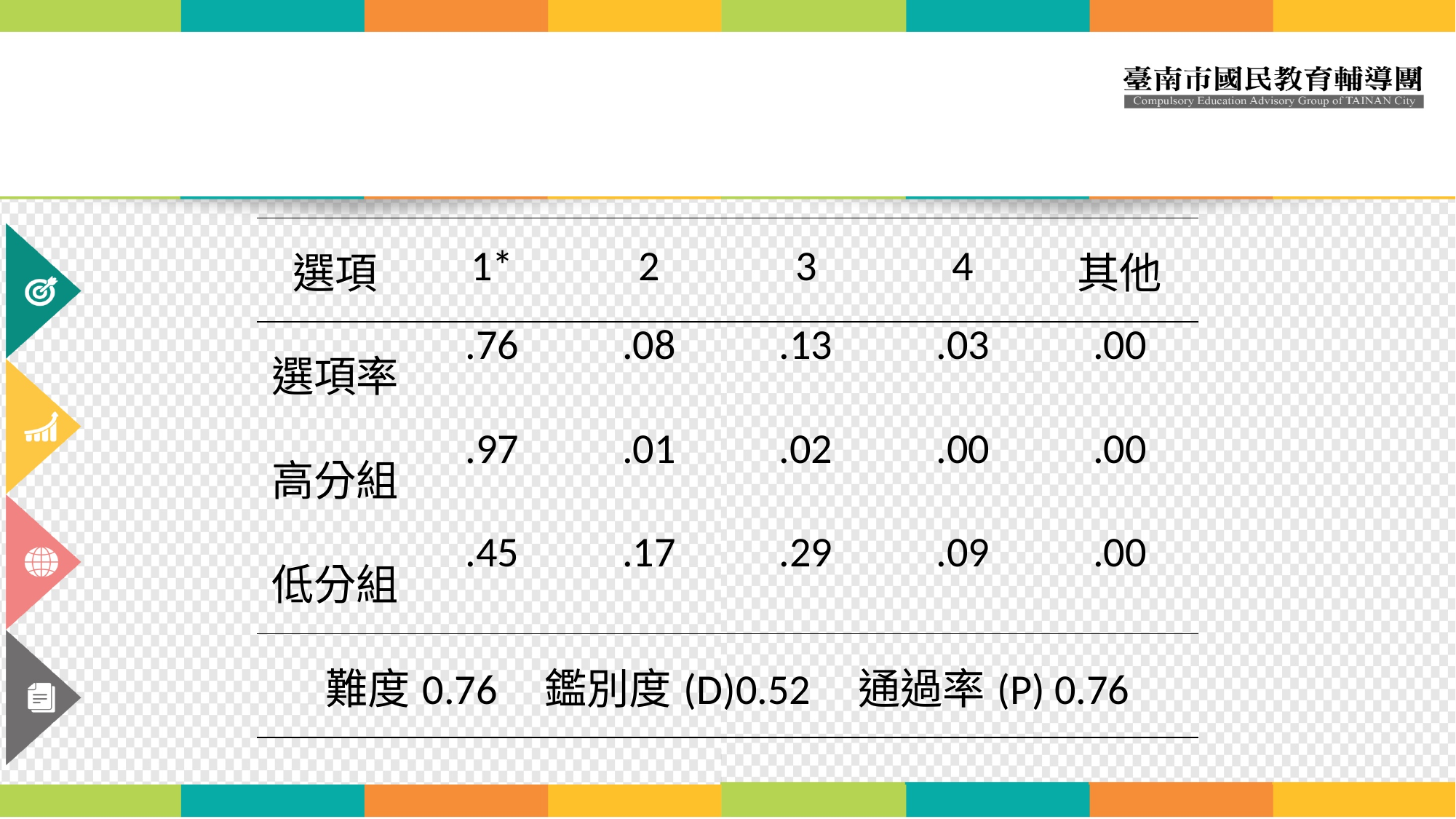

| 選項 | 1\* | 2 | 3 | 4 | 其他 |
| --- | --- | --- | --- | --- | --- |
| 選項率 | .76 | .08 | .13 | .03 | .00 |
| 高分組 | .97 | .01 | .02 | .00 | .00 |
| 低分組 | .45 | .17 | .29 | .09 | .00 |
| 難度0.76 鑑別度(D)0.52 通過率(P) 0.76 |  |  |  |  |  |